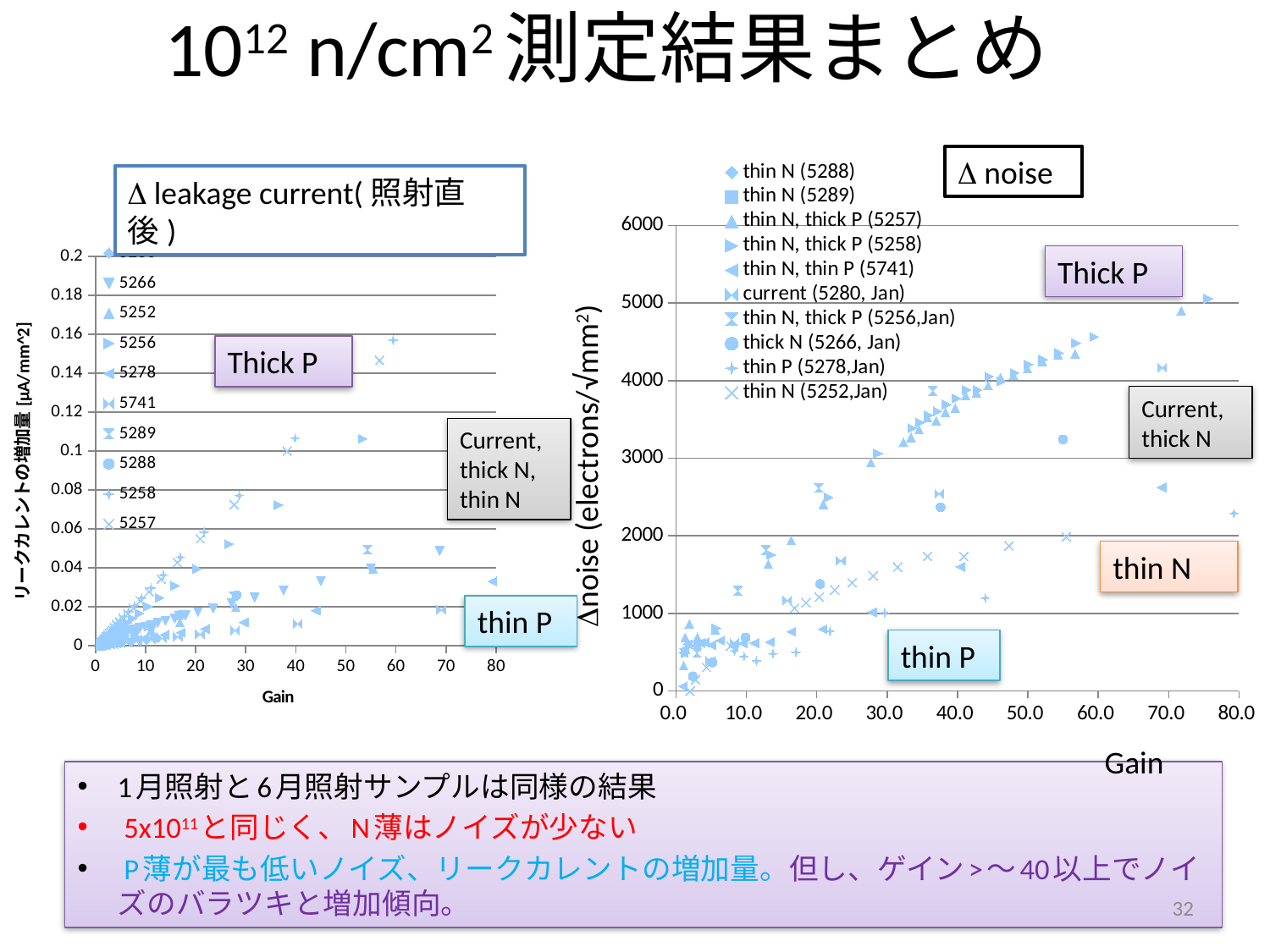

# 1012 n/cm2測定結果まとめ
Δ noise

### Chart

| Category | thin N (5288) | thin N (5289) | thin N, thick P (5257) | thin N, thick P (5258) | thin N, thin P (5741) | current (5280, Jan) | thin N, thick P (5256,Jan) | thick N (5266, Jan) | thin P (5278,Jan) | thin N (5252,Jan) |
|---|---|---|---|---|---|---|---|---|---|---|
Δ leakage current(照射直後)

### Chart

| Category |  |  |  |  |  |  |  |  |  |  |
|---|---|---|---|---|---|---|---|---|---|---|
Thick P
Thick P
Current, thick N
Δnoise (electrons/√mm2)
Current, thick N,
thin N
thin N
thin P
thin P
Gain
1月照射と6月照射サンプルは同様の結果
 5x1011と同じく、N薄はノイズが少ない
 P薄が最も低いノイズ、リークカレントの増加量。但し、ゲイン>～40以上でノイズのバラツキと増加傾向。
32